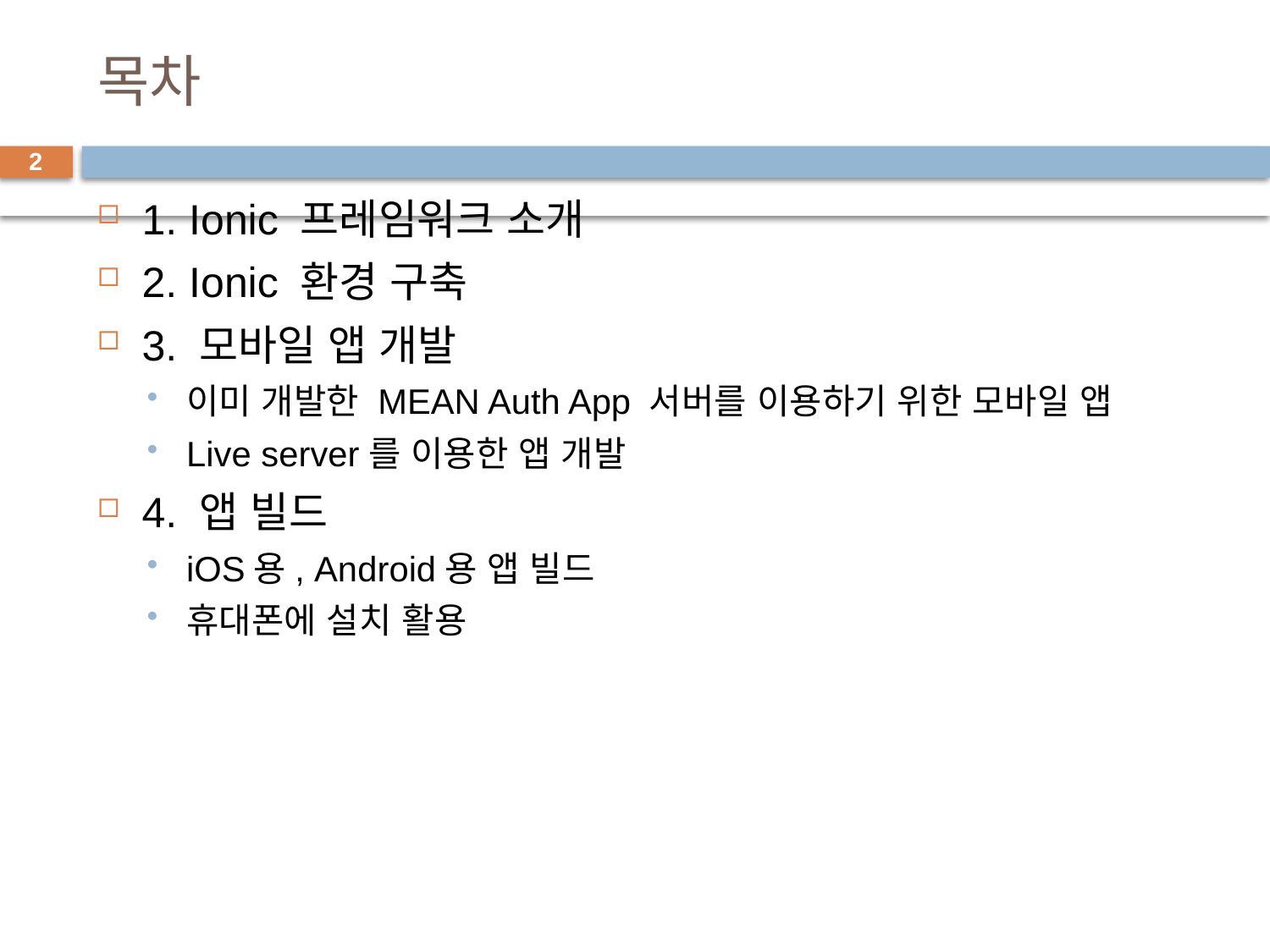

# 목차
2
1. Ionic 프레임워크 소개
2. Ionic 환경 구축
3. 모바일 앱 개발
이미 개발한 MEAN Auth App 서버를 이용하기 위한 모바일 앱
Live server를 이용한 앱 개발
4. 앱 빌드
iOS용, Android용 앱 빌드
휴대폰에 설치 활용